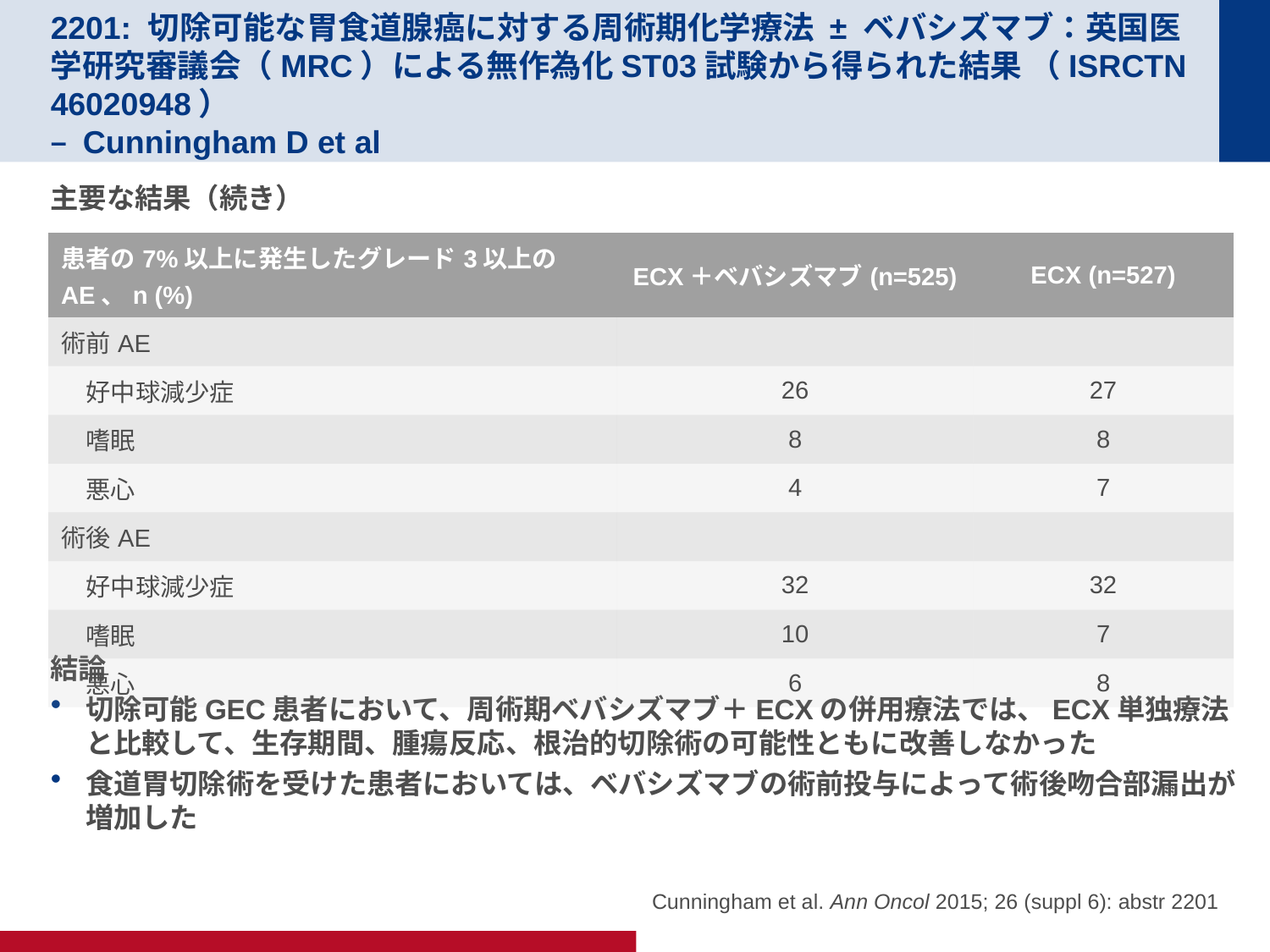

# 2201: 切除可能な胃食道腺癌に対する周術期化学療法 ± ベバシズマブ：英国医学研究審議会（MRC）による無作為化ST03試験から得られた結果 （ISRCTN 46020948） – Cunningham D et al
主要な結果（続き）

結論
切除可能GEC患者において、周術期ベバシズマブ＋ECXの併用療法では、ECX単独療法と比較して、生存期間、腫瘍反応、根治的切除術の可能性ともに改善しなかった
食道胃切除術を受けた患者においては、ベバシズマブの術前投与によって術後吻合部漏出が増加した
| 患者の7%以上に発生したグレード3以上のAE、n (%) | ECX＋ベバシズマブ(n=525) | ECX (n=527) |
| --- | --- | --- |
| 術前AE |  |  |
| 好中球減少症 | 26 | 27 |
| 嗜眠 | 8 | 8 |
| 悪心 | 4 | 7 |
| 術後AE |  |  |
| 好中球減少症 | 32 | 32 |
| 嗜眠 | 10 | 7 |
| 悪心 | 6 | 8 |
Cunningham et al. Ann Oncol 2015; 26 (suppl 6): abstr 2201